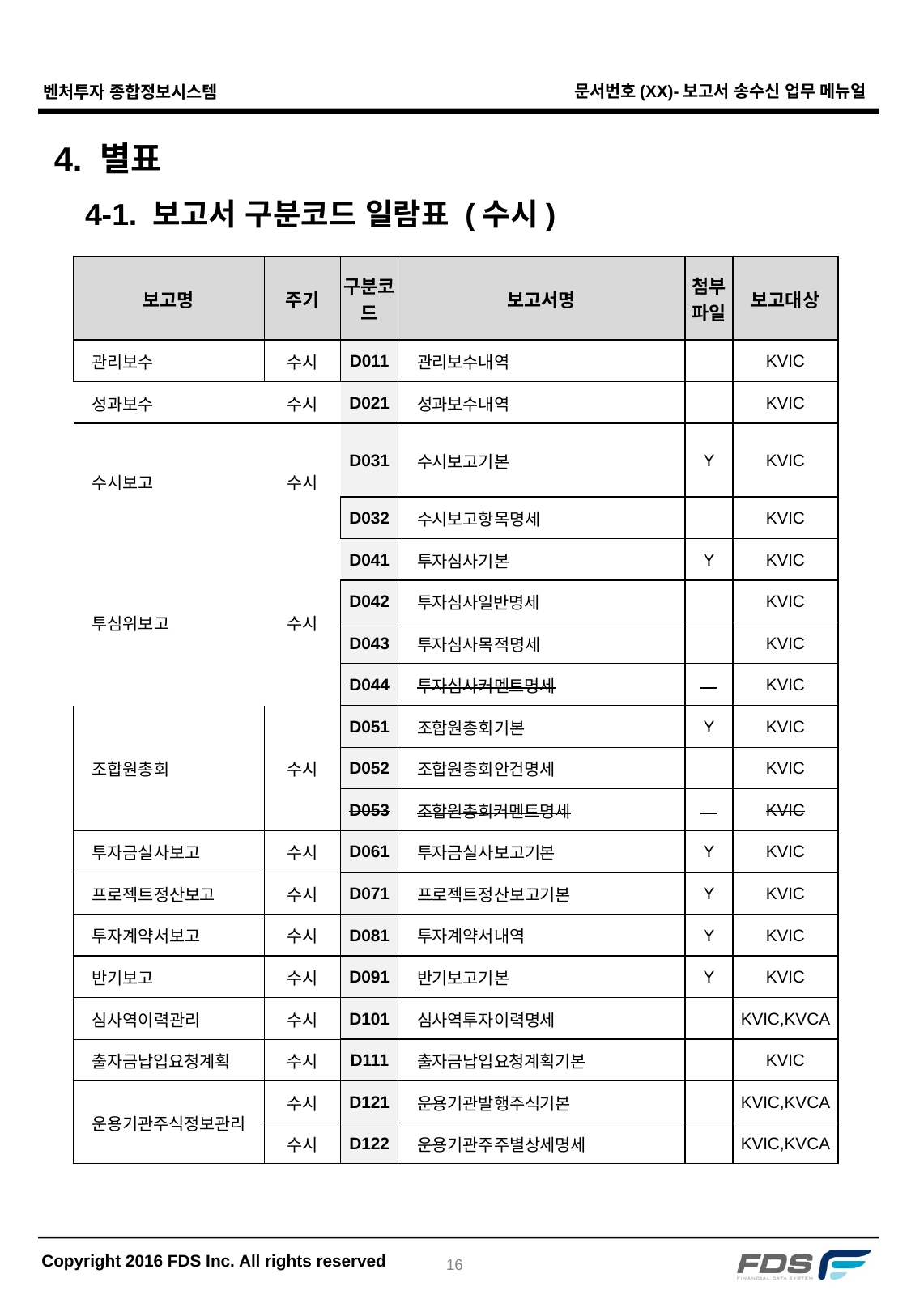

# 4. 별표
4-1. 보고서 구분코드 일람표 (수시)
| 보고명 | 주기 | 구분코드 | 보고서명 | 첨부 파일 | 보고대상 |
| --- | --- | --- | --- | --- | --- |
| 관리보수 | 수시 | D011 | 관리보수내역 |  | KVIC |
| 성과보수 | 수시 | D021 | 성과보수내역 |  | KVIC |
| 수시보고 | 수시 | D031 | 수시보고기본 | Y | KVIC |
|  |  | D032 | 수시보고항목명세 |  | KVIC |
| 투심위보고 | 수시 | D041 | 투자심사기본 | Y | KVIC |
|  |  | D042 | 투자심사일반명세 |  | KVIC |
|  |  | D043 | 투자심사목적명세 |  | KVIC |
|  |  | D044 | 투자심사커멘트명세 |  | KVIC |
| 조합원총회 | 수시 | D051 | 조합원총회기본 | Y | KVIC |
|  |  | D052 | 조합원총회안건명세 |  | KVIC |
|  |  | D053 | 조합원총회커멘트명세 |  | KVIC |
| 투자금실사보고 | 수시 | D061 | 투자금실사보고기본 | Y | KVIC |
| 프로젝트정산보고 | 수시 | D071 | 프로젝트정산보고기본 | Y | KVIC |
| 투자계약서보고 | 수시 | D081 | 투자계약서내역 | Y | KVIC |
| 반기보고 | 수시 | D091 | 반기보고기본 | Y | KVIC |
| 심사역이력관리 | 수시 | D101 | 심사역투자이력명세 |  | KVIC,KVCA |
| 출자금납입요청계획 | 수시 | D111 | 출자금납입요청계획기본 |  | KVIC |
| 운용기관주식정보관리 | 수시 | D121 | 운용기관발행주식기본 |  | KVIC,KVCA |
|  | 수시 | D122 | 운용기관주주별상세명세 |  | KVIC,KVCA |
16